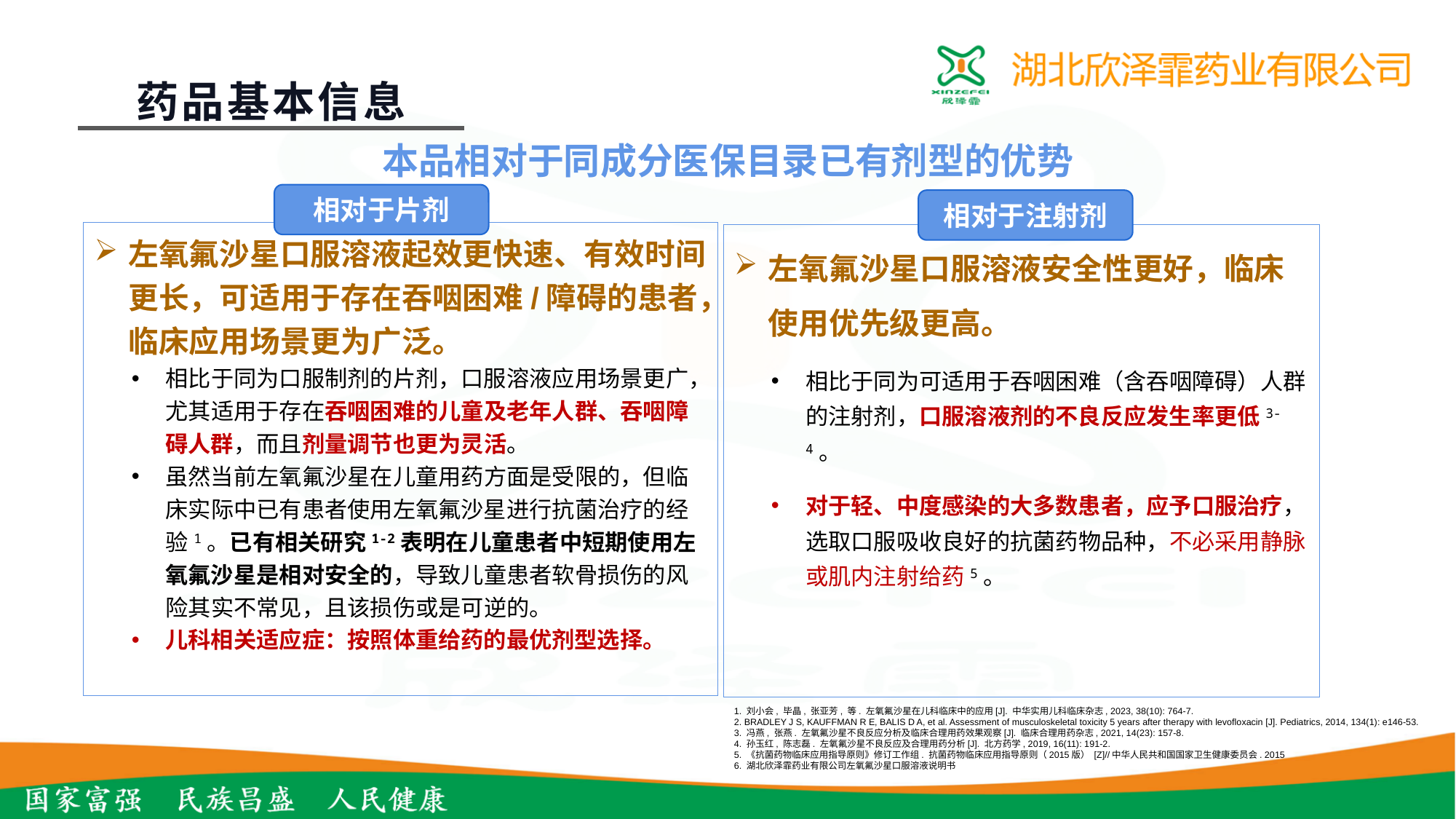

药品基本信息
本品相对于同成分医保目录已有剂型的优势
相对于片剂
相对于注射剂
左氧氟沙星口服溶液起效更快速、有效时间更长，可适用于存在吞咽困难/障碍的患者，临床应用场景更为广泛。
相比于同为口服制剂的片剂，口服溶液应用场景更广，尤其适用于存在吞咽困难的儿童及老年人群、吞咽障碍人群，而且剂量调节也更为灵活。
虽然当前左氧氟沙星在儿童用药方面是受限的，但临床实际中已有患者使用左氧氟沙星进行抗菌治疗的经验1。已有相关研究1-2表明在儿童患者中短期使用左氧氟沙星是相对安全的，导致儿童患者软骨损伤的风险其实不常见，且该损伤或是可逆的。
儿科相关适应症：按照体重给药的最优剂型选择。

左氧氟沙星口服溶液安全性更好，临床使用优先级更高。
相比于同为可适用于吞咽困难（含吞咽障碍）人群的注射剂，口服溶液剂的不良反应发生率更低3-4。
对于轻、中度感染的大多数患者，应予口服治疗，选取口服吸收良好的抗菌药物品种，不必采用静脉或肌内注射给药5。
1. 刘小会, 毕晶, 张亚芳, 等. 左氧氟沙星在儿科临床中的应用[J]. 中华实用儿科临床杂志, 2023, 38(10): 764-7.
2. BRADLEY J S, KAUFFMAN R E, BALIS D A, et al. Assessment of musculoskeletal toxicity 5 years after therapy with levofloxacin [J]. Pediatrics, 2014, 134(1): e146-53.
3. 冯燕, 张燕. 左氧氟沙星不良反应分析及临床合理用药效果观察[J]. 临床合理用药杂志, 2021, 14(23): 157-8.
4. 孙玉红, 陈志磊. 左氧氟沙星不良反应及合理用药分析[J]. 北方药学, 2019, 16(11): 191-2.
5. 《抗菌药物临床应用指导原则》修订工作组. 抗菌药物临床应用指导原则（2015版） [Z]//中华人民共和国国家卫生健康委员会. 2015
6. 湖北欣泽霏药业有限公司左氧氟沙星口服溶液说明书